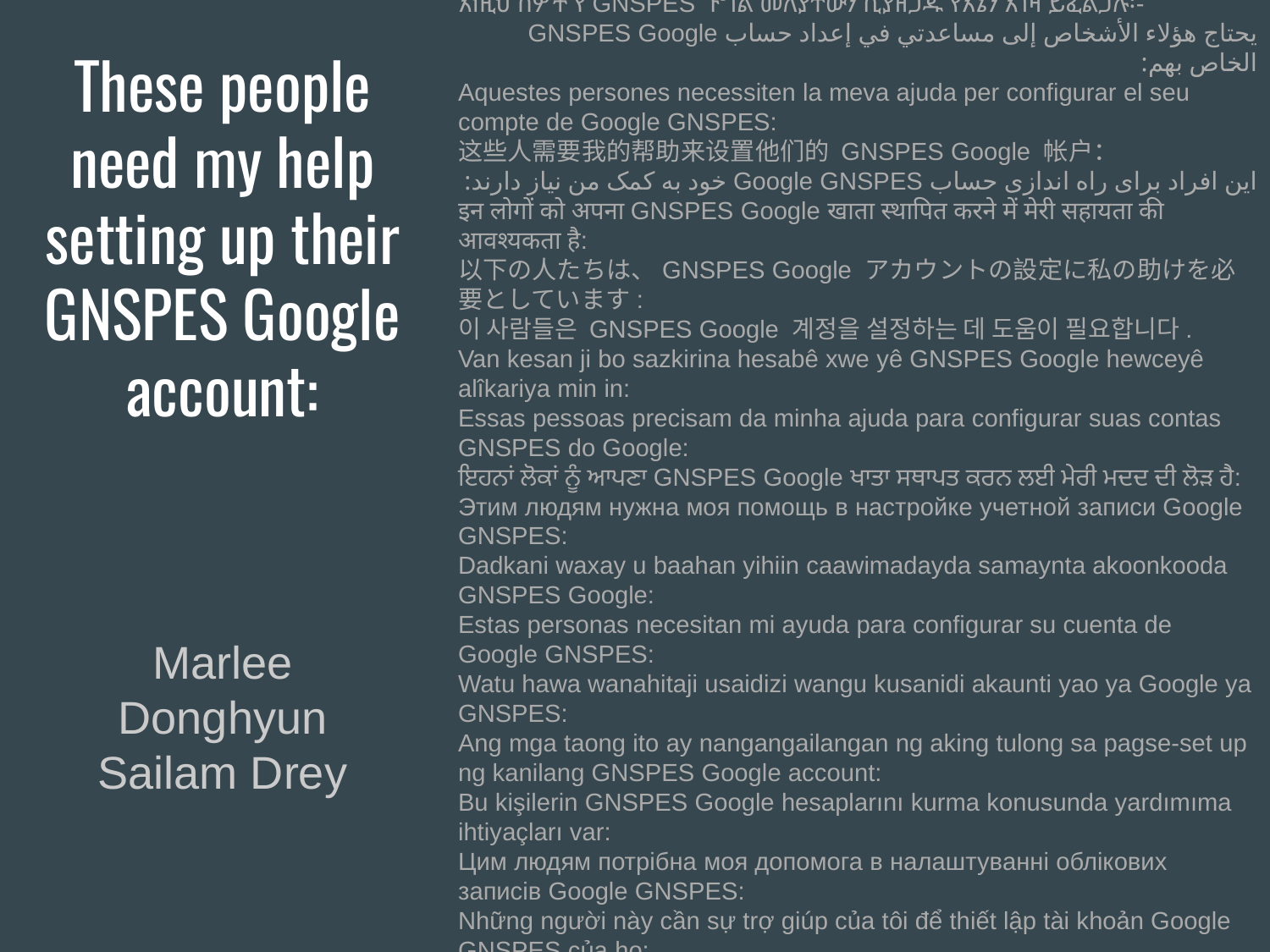

These people need my help setting up their GNSPES Google account:
እነዚህ ሰዎች የ GNSPES ጉግል መለያቸውን ሲያዘጋጁ የእኔን እገዛ ይፈልጋሉ፡-
يحتاج هؤلاء الأشخاص إلى مساعدتي في إعداد حساب GNSPES Google الخاص بهم:
Aquestes persones necessiten la meva ajuda per configurar el seu compte de Google GNSPES:
这些人需要我的帮助来设置他们的 GNSPES Google 帐户：
این افراد برای راه اندازی حساب Google GNSPES خود به کمک من نیاز دارند:
इन लोगों को अपना GNSPES Google खाता स्थापित करने में मेरी सहायता की आवश्यकता है:
以下の人たちは、GNSPES Google アカウントの設定に私の助けを必要としています:
이 사람들은 GNSPES Google 계정을 설정하는 데 도움이 필요합니다.
Van kesan ji bo sazkirina hesabê xwe yê GNSPES Google hewceyê alîkariya min in:
Essas pessoas precisam da minha ajuda para configurar suas contas GNSPES do Google:
ਇਹਨਾਂ ਲੋਕਾਂ ਨੂੰ ਆਪਣਾ GNSPES Google ਖਾਤਾ ਸਥਾਪਤ ਕਰਨ ਲਈ ਮੇਰੀ ਮਦਦ ਦੀ ਲੋੜ ਹੈ:
Этим людям нужна моя помощь в настройке учетной записи Google GNSPES:
Dadkani waxay u baahan yihiin caawimadayda samaynta akoonkooda GNSPES Google:
Estas personas necesitan mi ayuda para configurar su cuenta de Google GNSPES:
Watu hawa wanahitaji usaidizi wangu kusanidi akaunti yao ya Google ya GNSPES:
Ang mga taong ito ay nangangailangan ng aking tulong sa pagse-set up ng kanilang GNSPES Google account:
Bu kişilerin GNSPES Google hesaplarını kurma konusunda yardımıma ihtiyaçları var:
Цим людям потрібна моя допомога в налаштуванні облікових записів Google GNSPES:
Những người này cần sự trợ giúp của tôi để thiết lập tài khoản Google GNSPES của họ:
Marlee
Donghyun
Sailam Drey